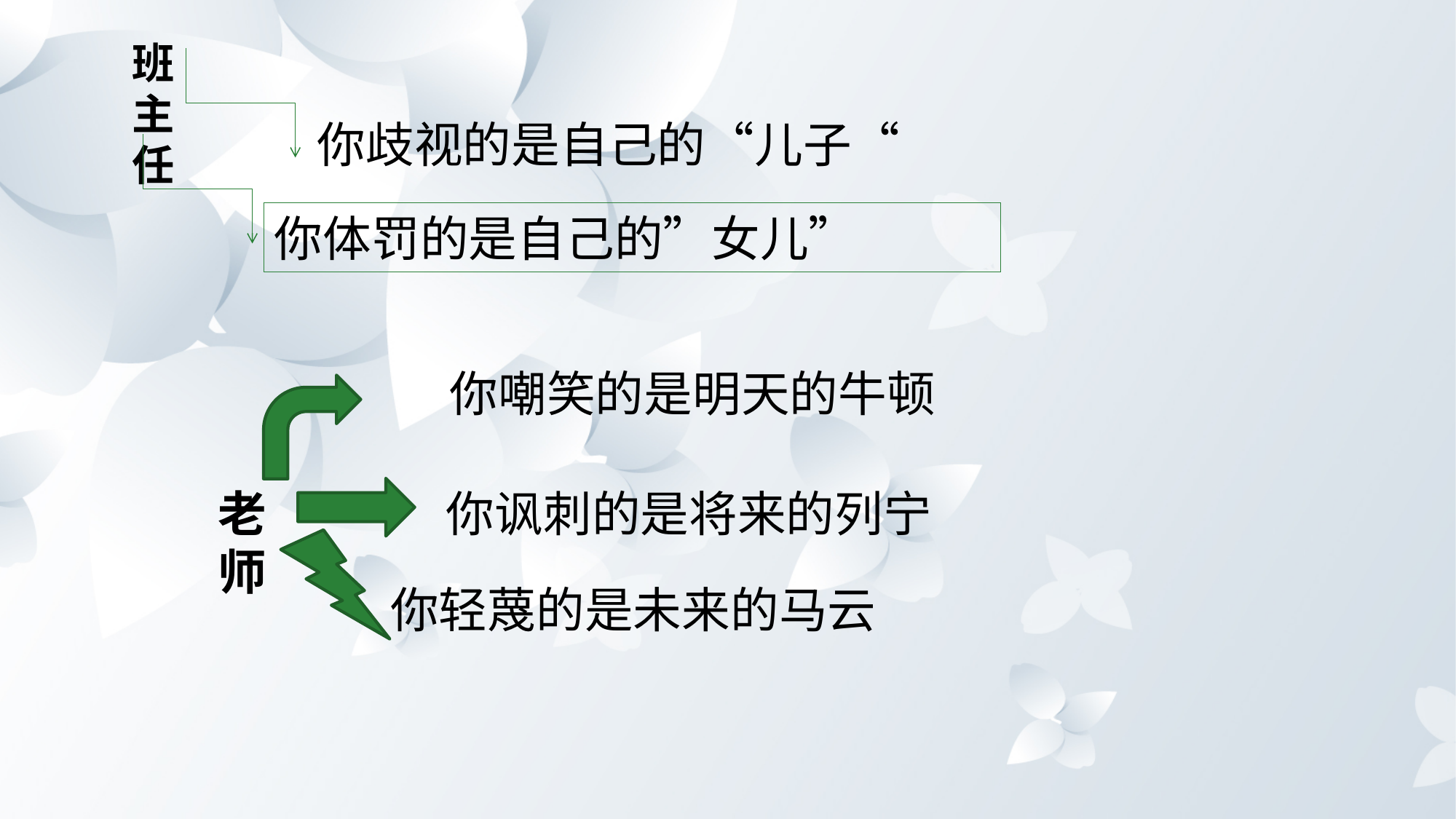

班主任
你歧视的是自己的“儿子“
你体罚的是自己的”女儿”
               你嘲笑的是明天的牛顿

老
师
你讽刺的是将来的列宁

你轻蔑的是未来的马云